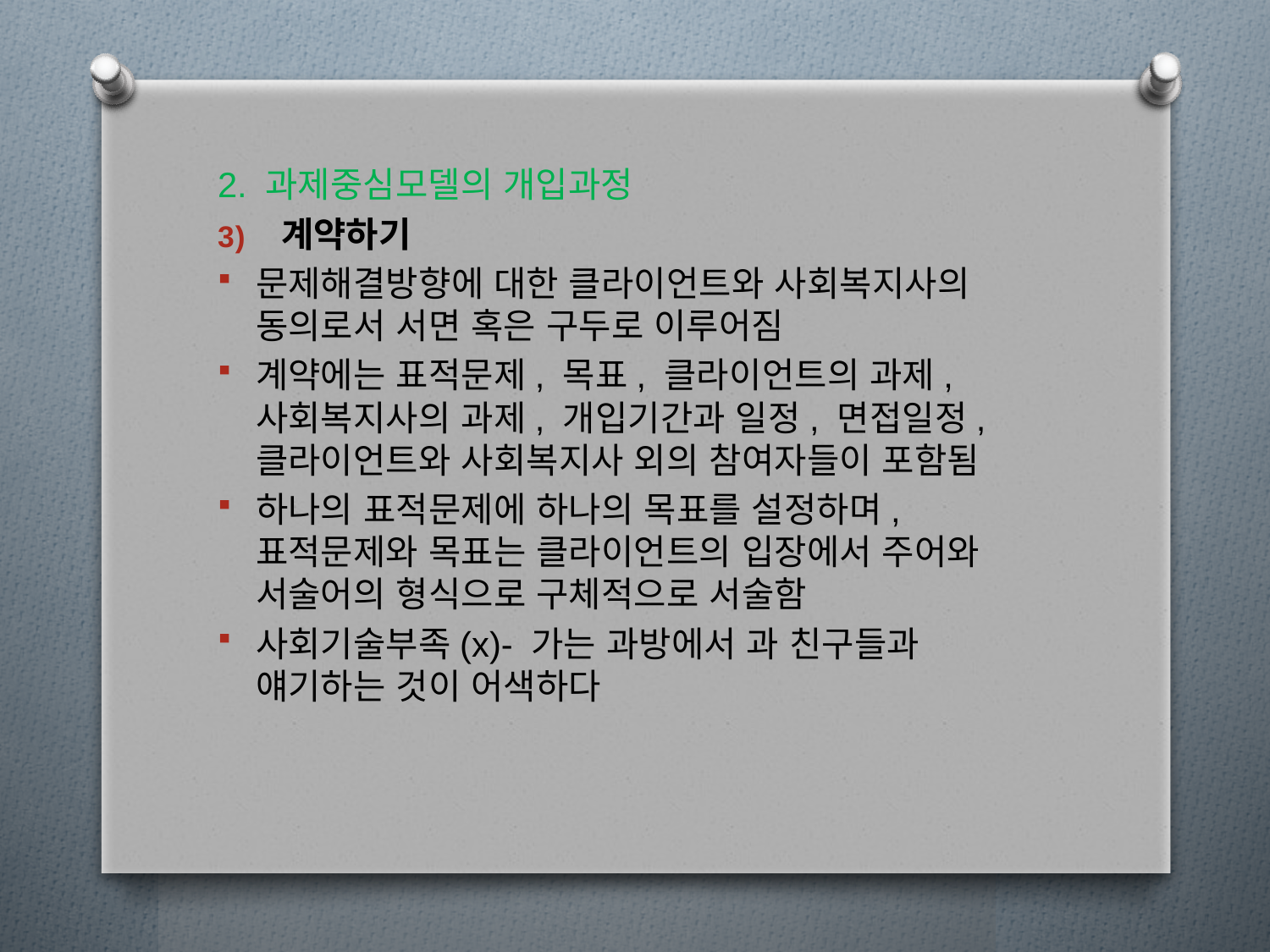

2. 과제중심모델의 개입과정
계약하기
문제해결방향에 대한 클라이언트와 사회복지사의 동의로서 서면 혹은 구두로 이루어짐
계약에는 표적문제, 목표, 클라이언트의 과제, 사회복지사의 과제, 개입기간과 일정, 면접일정, 클라이언트와 사회복지사 외의 참여자들이 포함됨
하나의 표적문제에 하나의 목표를 설정하며, 표적문제와 목표는 클라이언트의 입장에서 주어와 서술어의 형식으로 구체적으로 서술함
사회기술부족(x)- 가는 과방에서 과 친구들과 얘기하는 것이 어색하다